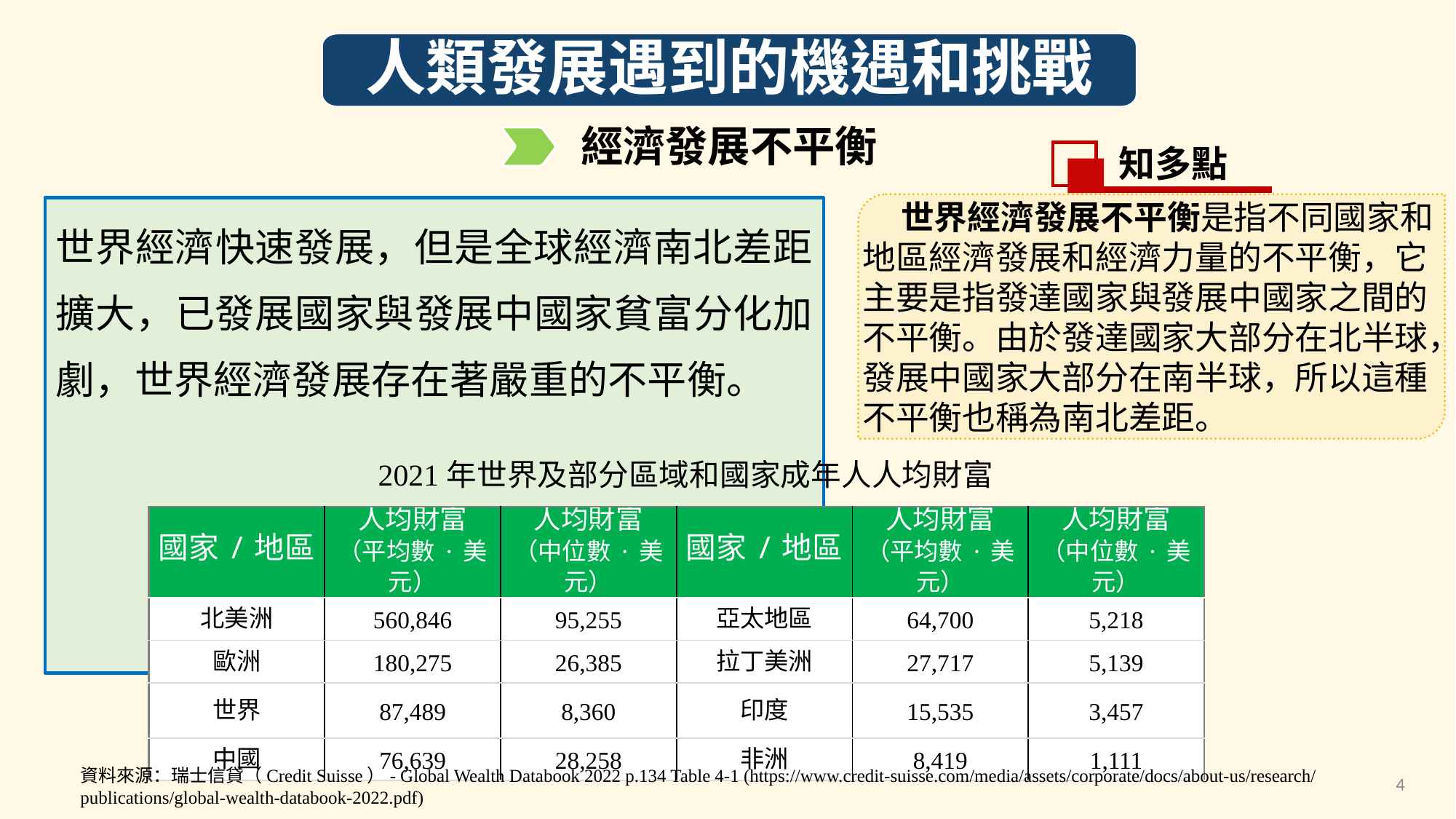

人類發展遇到的機遇和挑戰
經濟發展不平衡

知多點

    世界經濟發展不平衡是指不同國家和地區經濟發展和經濟力量的不平衡，它主要是指發達國家與發展中國家之間的不平衡。由於發達國家大部分在北半球，發展中國家大部分在南半球，所以這種不平衡也稱為南北差距。

世界經濟快速發展，但是全球經濟南北差距擴大，已發展國家與發展中國家貧富分化加劇，世界經濟發展存在著嚴重的不平衡。
 2021年世界及部分區域和國家成年人人均財富
| 國家/地區 | 人均財富 （平均數·美元） | 人均財富 （中位數·美元） | 國家/地區 | 人均財富 （平均數·美元） | 人均財富 （中位數·美元） |
| --- | --- | --- | --- | --- | --- |
| 北美洲 | 560,846 | 95,255 | 亞太地區 | 64,700 | 5,218 |
| 歐洲 | 180,275 | 26,385 | 拉丁美洲 | 27,717 | 5,139 |
| 世界 | 87,489 | 8,360 | 印度 | 15,535 | 3,457 |
| 中國 | 76,639 | 28,258 | 非洲 | 8,419 | 1,111 |
資料來源：瑞士信貸（Credit Suisse）- Global Wealth Databook 2022 p.134 Table 4-1 (https://www.credit-suisse.com/media/assets/corporate/docs/about-us/research/publications/global-wealth-databook-2022.pdf)